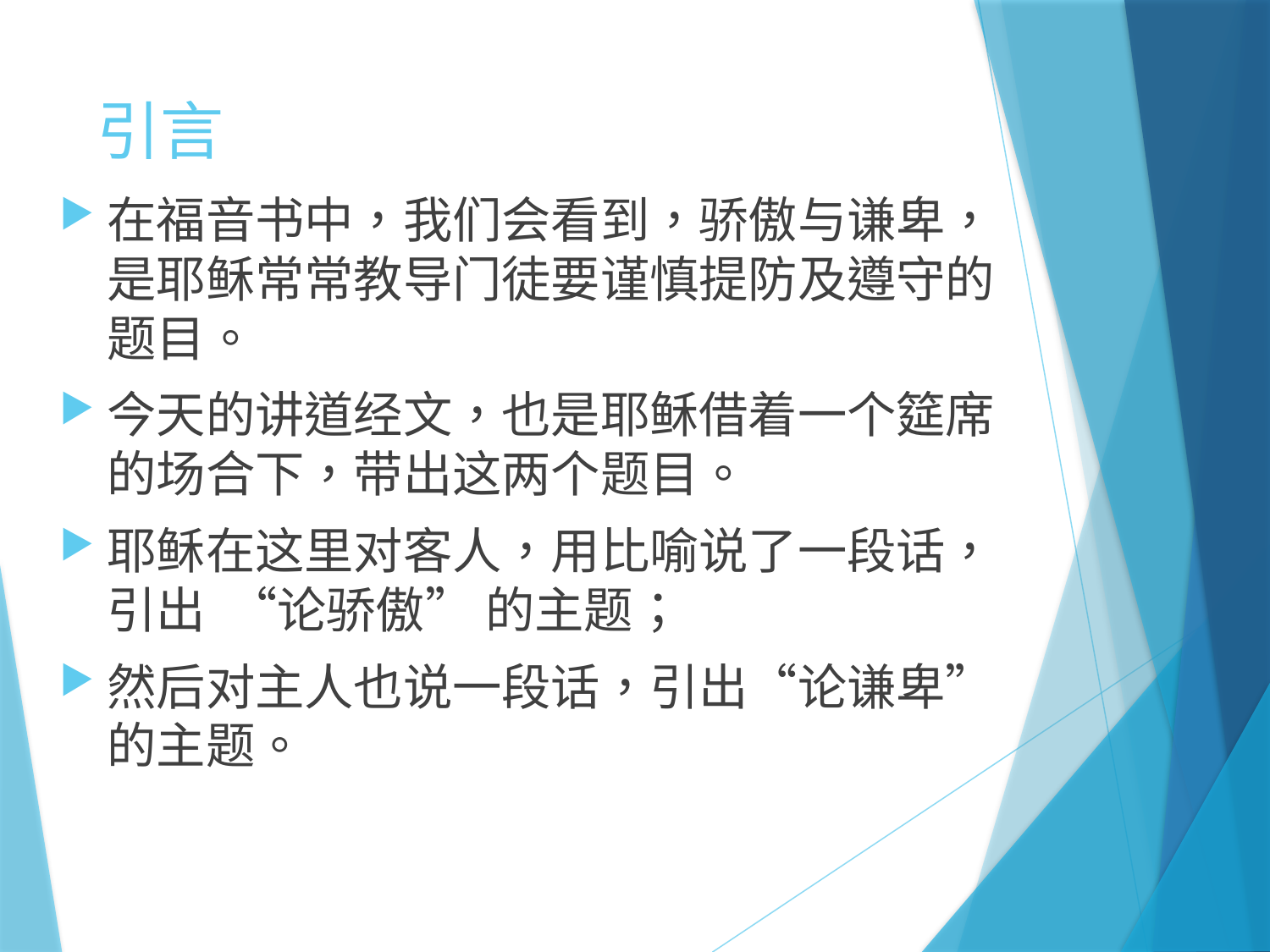

# 引言
在福音书中，我们会看到，骄傲与谦卑，是耶稣常常教导门徒要谨慎提防及遵守的题目。
今天的讲道经文，也是耶稣借着一个筵席的场合下，带出这两个题目。
耶稣在这里对客人，用比喻说了一段话，引出  “论骄傲” 的主题；
然后对主人也说一段话，引出“论谦卑”的主题。